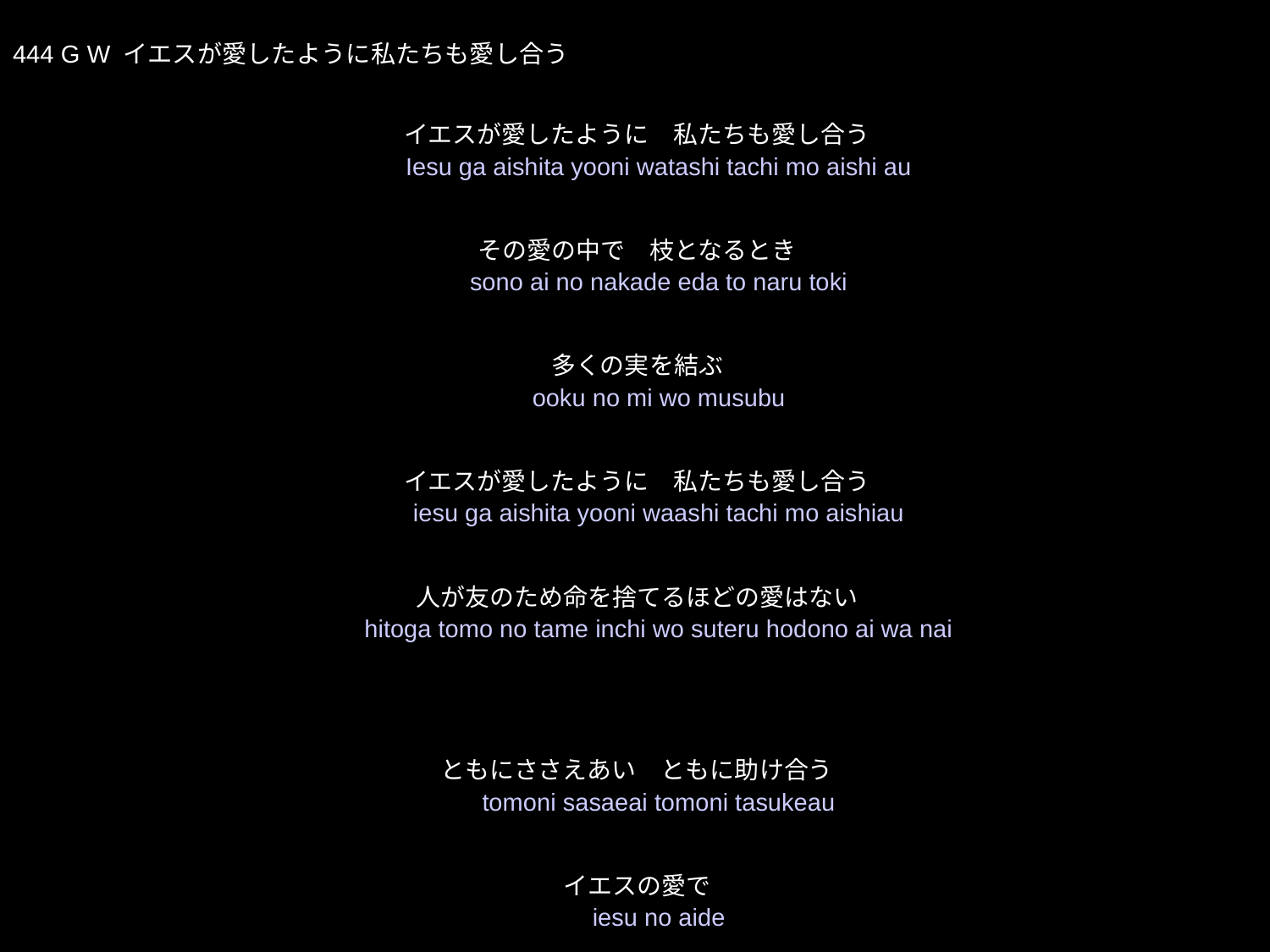

いえすがあいしたようにわたしたちもあいしあう
★W
444 G W イエスが愛したように私たちも愛し合う
★５
イエスが愛したように　私たちも愛し合う

その愛の中で　枝となるとき

多くの実を結ぶ

イエスが愛したように　私たちも愛し合う

人が友のため命を捨てるほどの愛はない

ともにささえあい　ともに助け合う

イエスの愛で

ともに祈りあい　ともに笑いあう

イエスの愛の中
Iesu ga aishita yooni watashi tachi mo aishi au

sono ai no nakade eda to naru toki

ooku no mi wo musubu

iesu ga aishita yooni waashi tachi mo aishiau

hitoga tomo no tame inchi wo suteru hodono ai wa nai

tomoni sasaeai tomoni tasukeau

iesu no aide

tomoni inoriai tomoni waraiau

iesu no ai no naka de